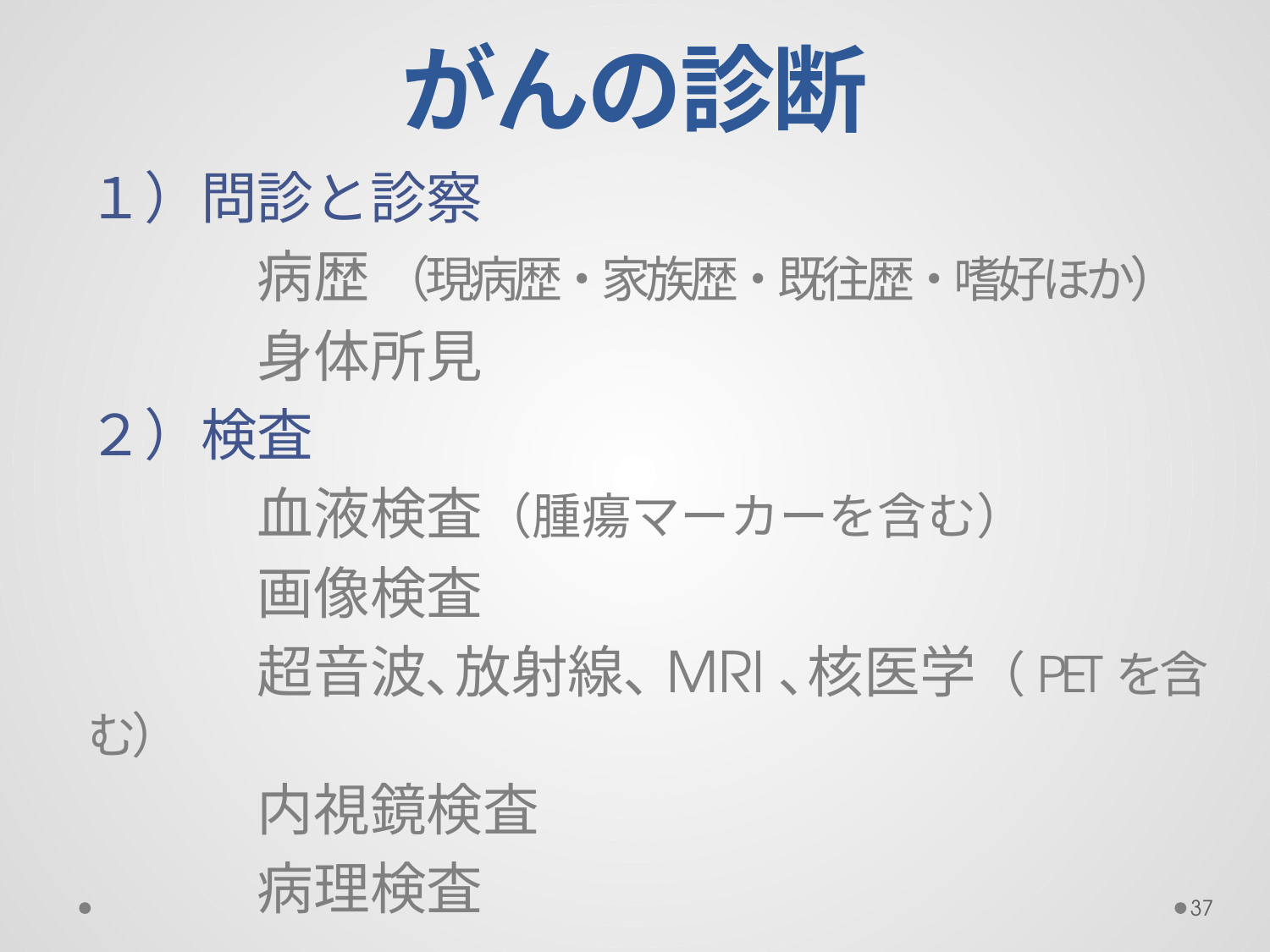

# がんの診断
１）問診と診察
　　　病歴 （現病歴・家族歴・既往歴・嗜好ほか）
　　　身体所見
２）検査
　　　血液検査（腫瘍マーカーを含む）
　　　画像検査
　　　超音波､放射線､MRI､核医学（PETを含む）
　　　内視鏡検査
　　　病理検査

37